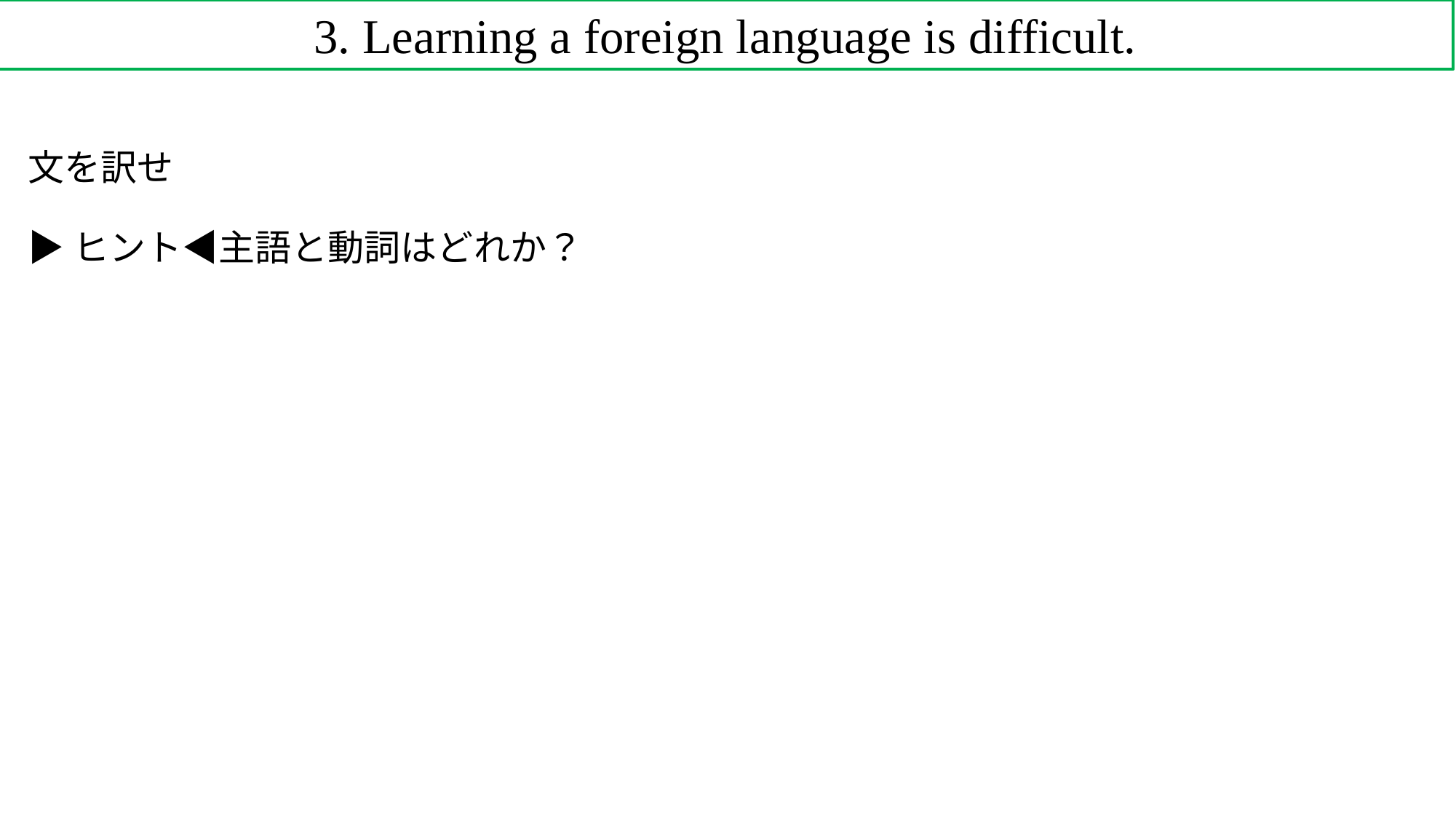

3. Learning a foreign language is difficult.
文を訳せ
▶ヒント◀主語と動詞はどれか？